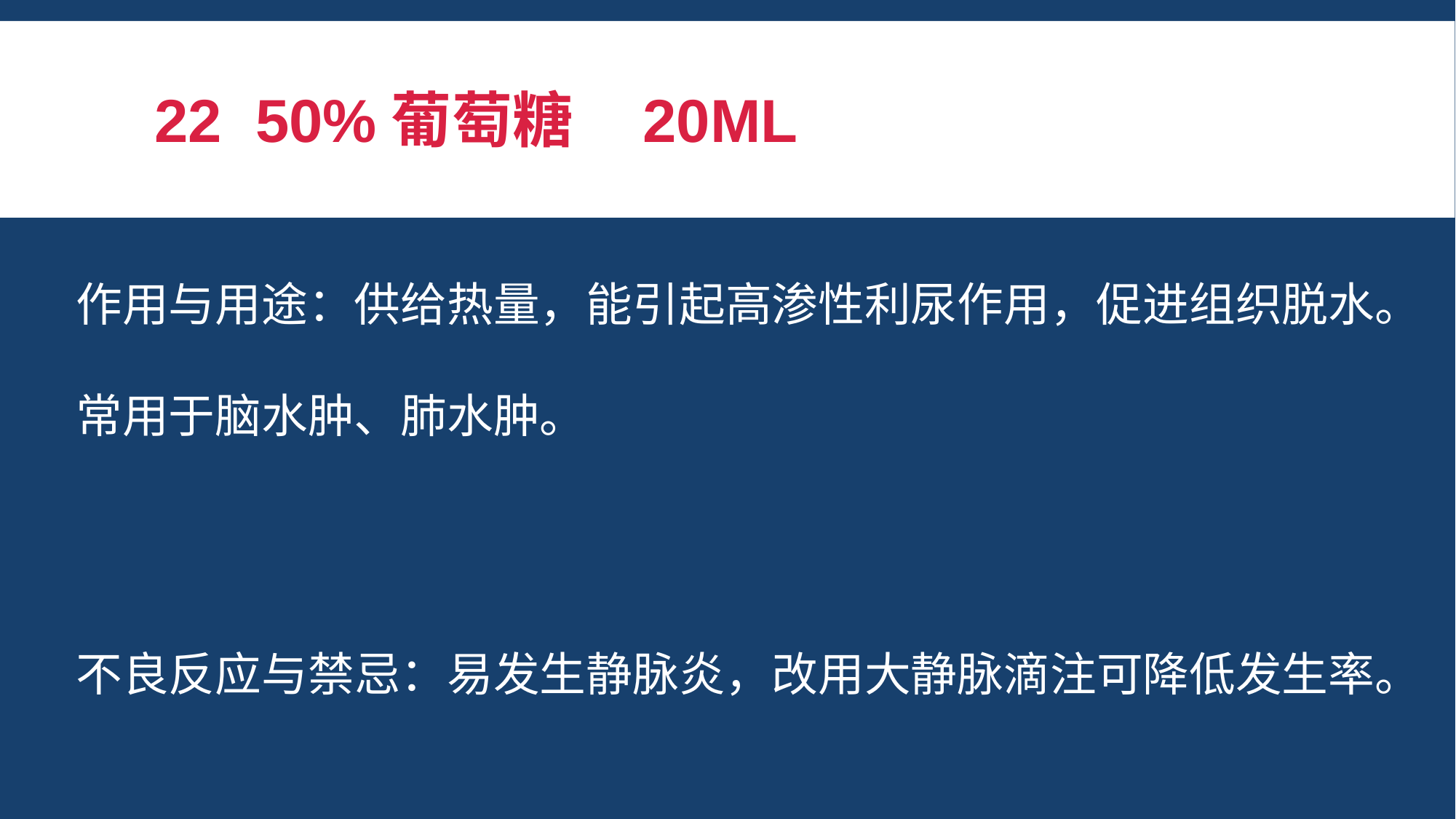

# 22  50%葡萄糖    20ml
作用与用途：供给热量，能引起高渗性利尿作用，促进组织脱水。常用于脑水肿、肺水肿。

不良反应与禁忌：易发生静脉炎，改用大静脉滴注可降低发生率。